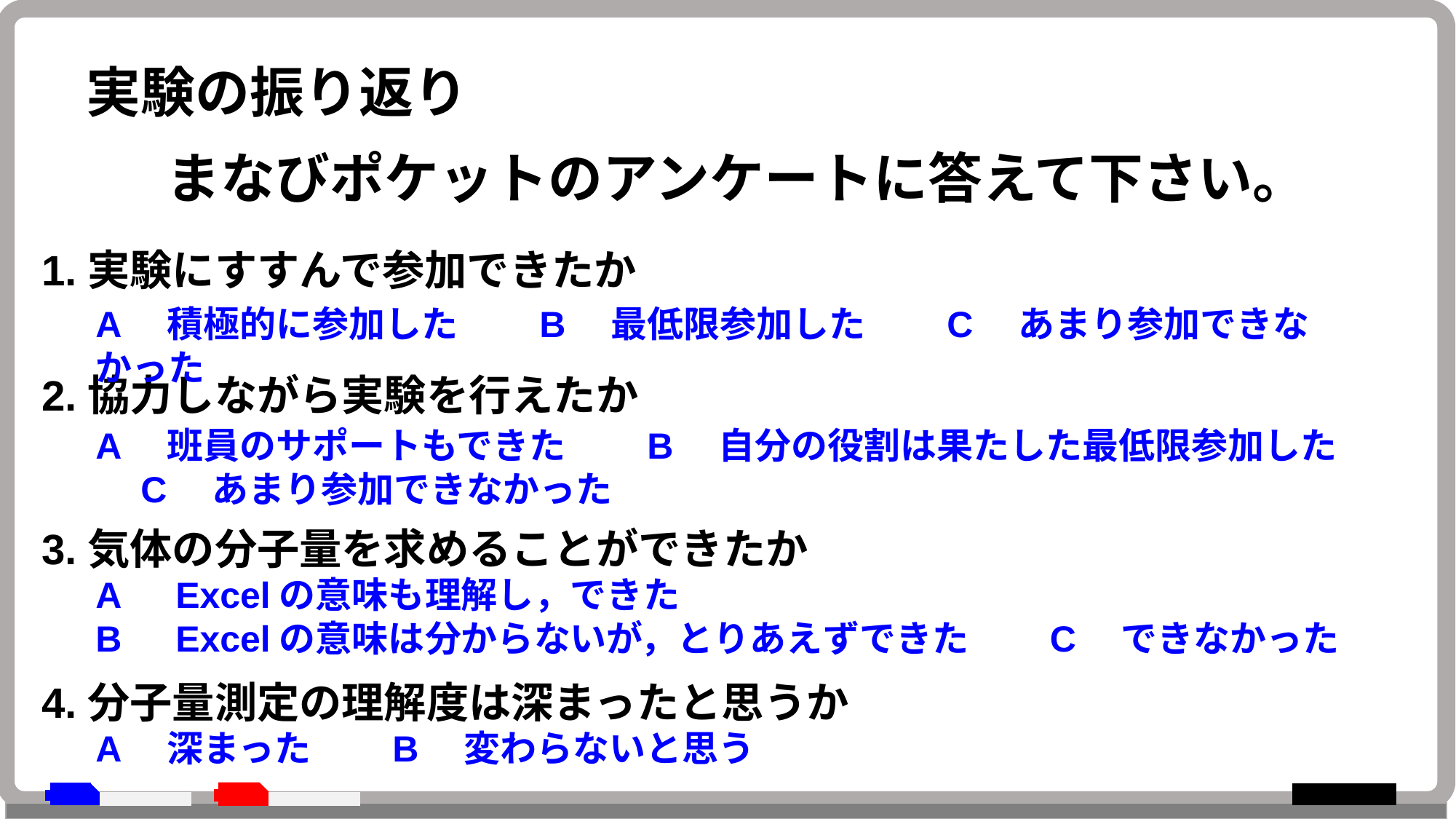

実験の振り返り
まなびポケットのアンケートに答えて下さい。
1.実験にすすんで参加できたか
A　積極的に参加した　　B　最低限参加した　　C　あまり参加できなかった
2.協力しながら実験を行えたか
A　班員のサポートもできた　　B　自分の役割は果たした最低限参加した　　C　あまり参加できなかった
3.気体の分子量を求めることができたか
A　Excelの意味も理解し，できた
B　Excelの意味は分からないが，とりあえずできた　　C　できなかった
4.分子量測定の理解度は深まったと思うか
A　深まった　　B　変わらないと思う